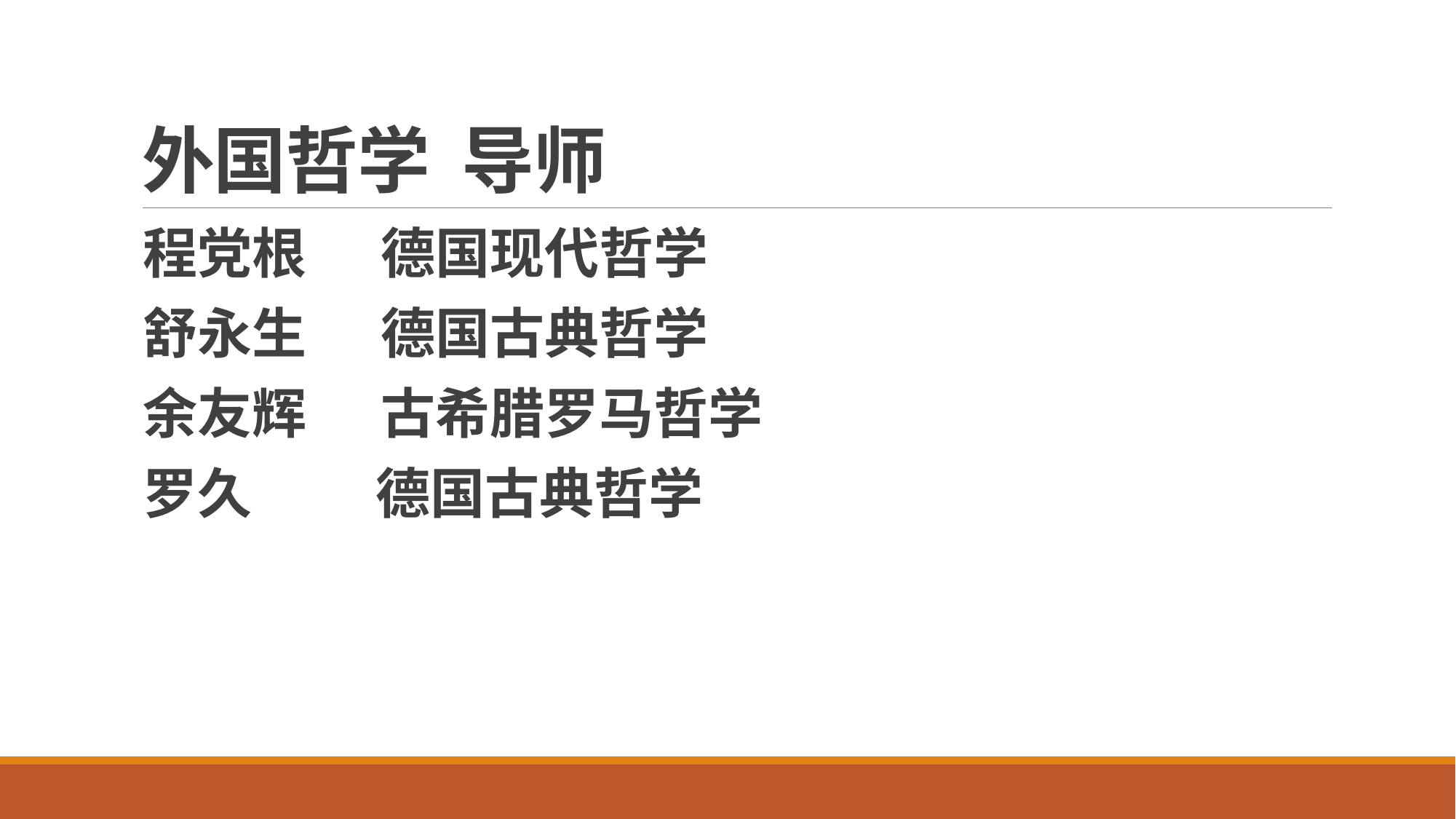

# 外国哲学  导师
程党根      德国现代哲学
舒永生      德国古典哲学
余友辉      古希腊罗马哲学
罗久          德国古典哲学